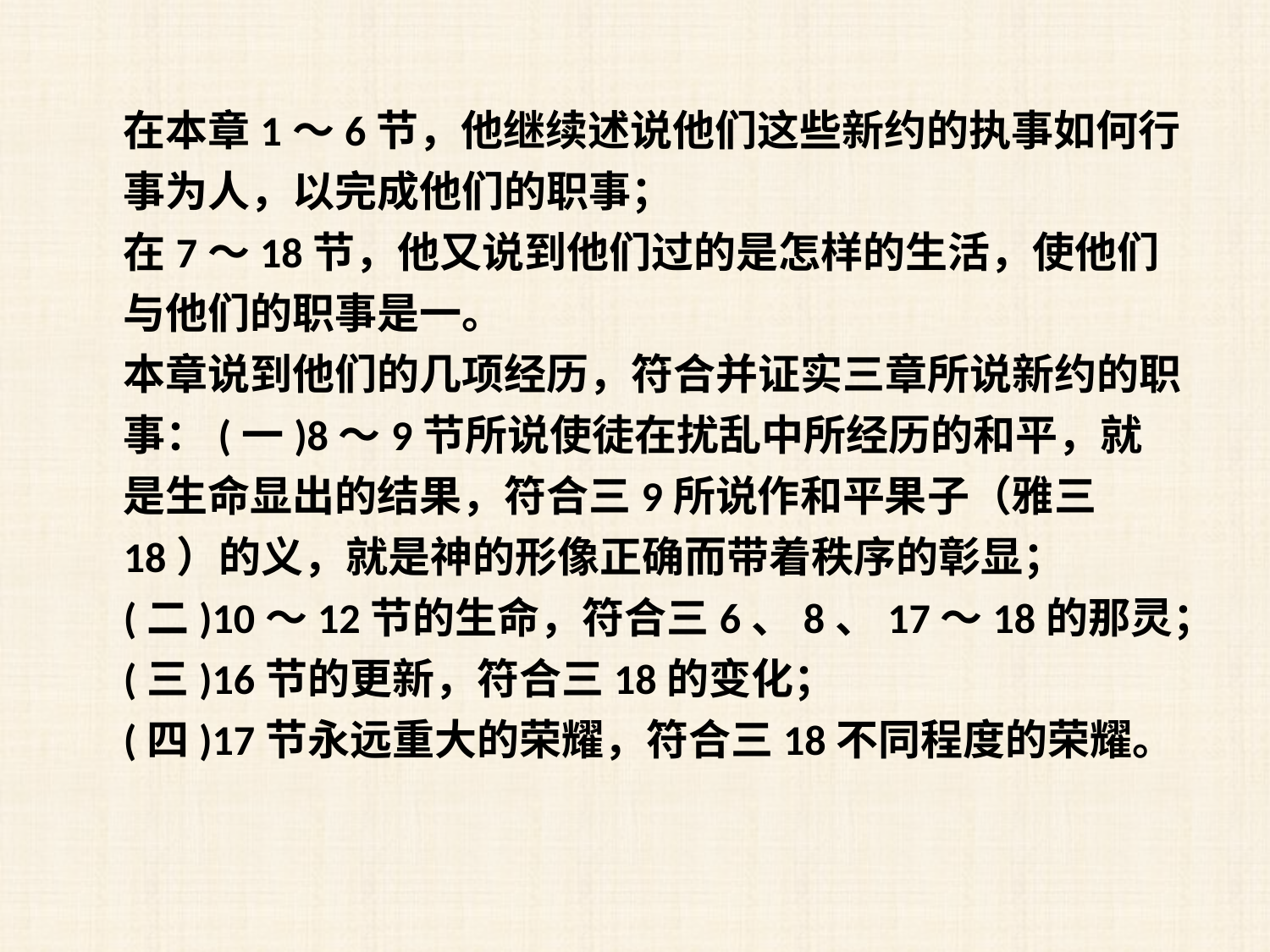

在本章1～6节，他继续述说他们这些新约的执事如何行事为人，以完成他们的职事；
在7～18节，他又说到他们过的是怎样的生活，使他们与他们的职事是一。
本章说到他们的几项经历，符合并证实三章所说新约的职事：(一)8～9节所说使徒在扰乱中所经历的和平，就是生命显出的结果，符合三9所说作和平果子（雅三18）的义，就是神的形像正确而带着秩序的彰显；
(二)10～12节的生命，符合三6、8、17～18的那灵；
(三)16节的更新，符合三18的变化；
(四)17节永远重大的荣耀，符合三18不同程度的荣耀。